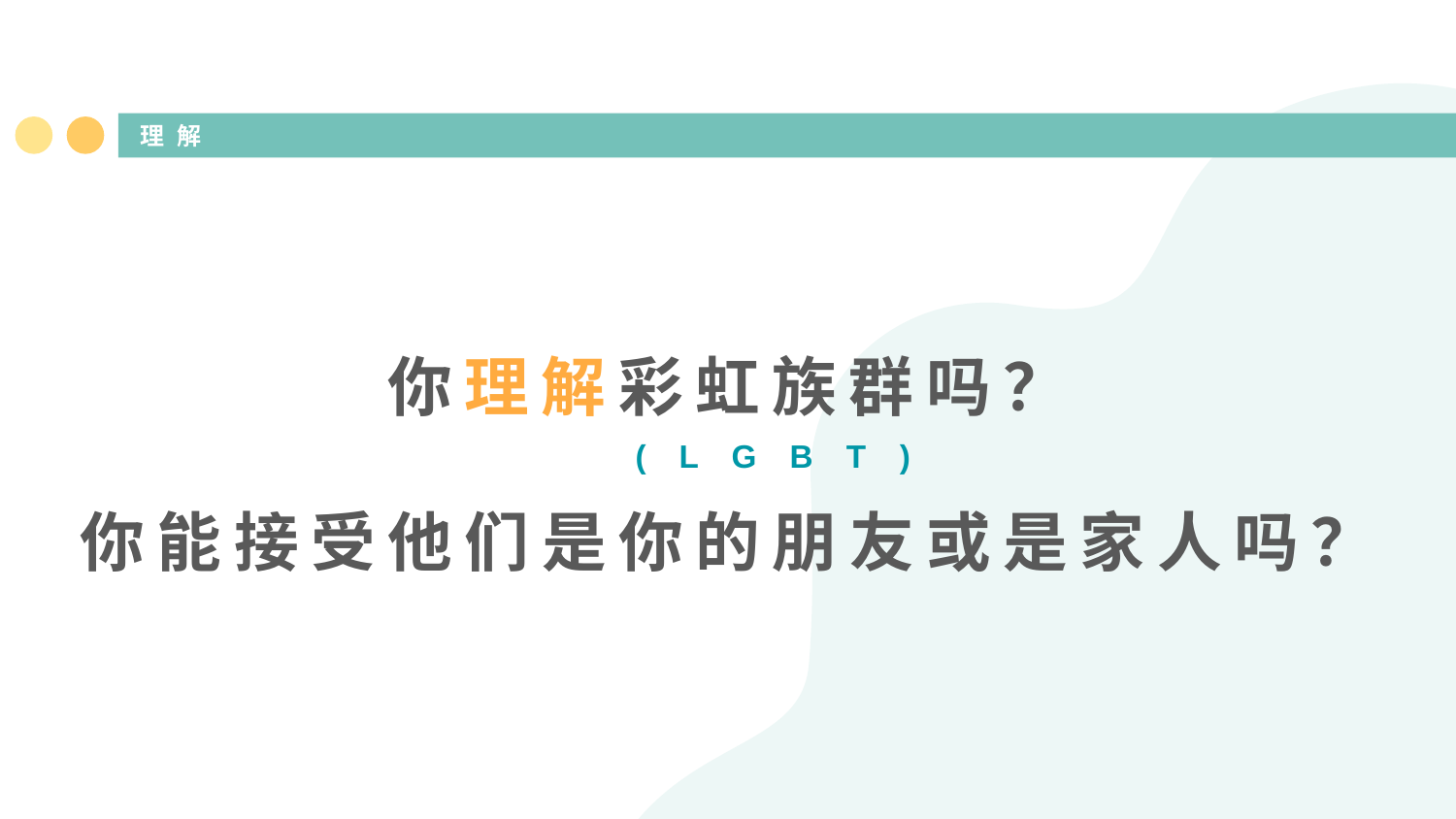

# 理解
你理解彩虹族群吗？

你能接受他们是你的朋友或是家人吗？
( L G B T )